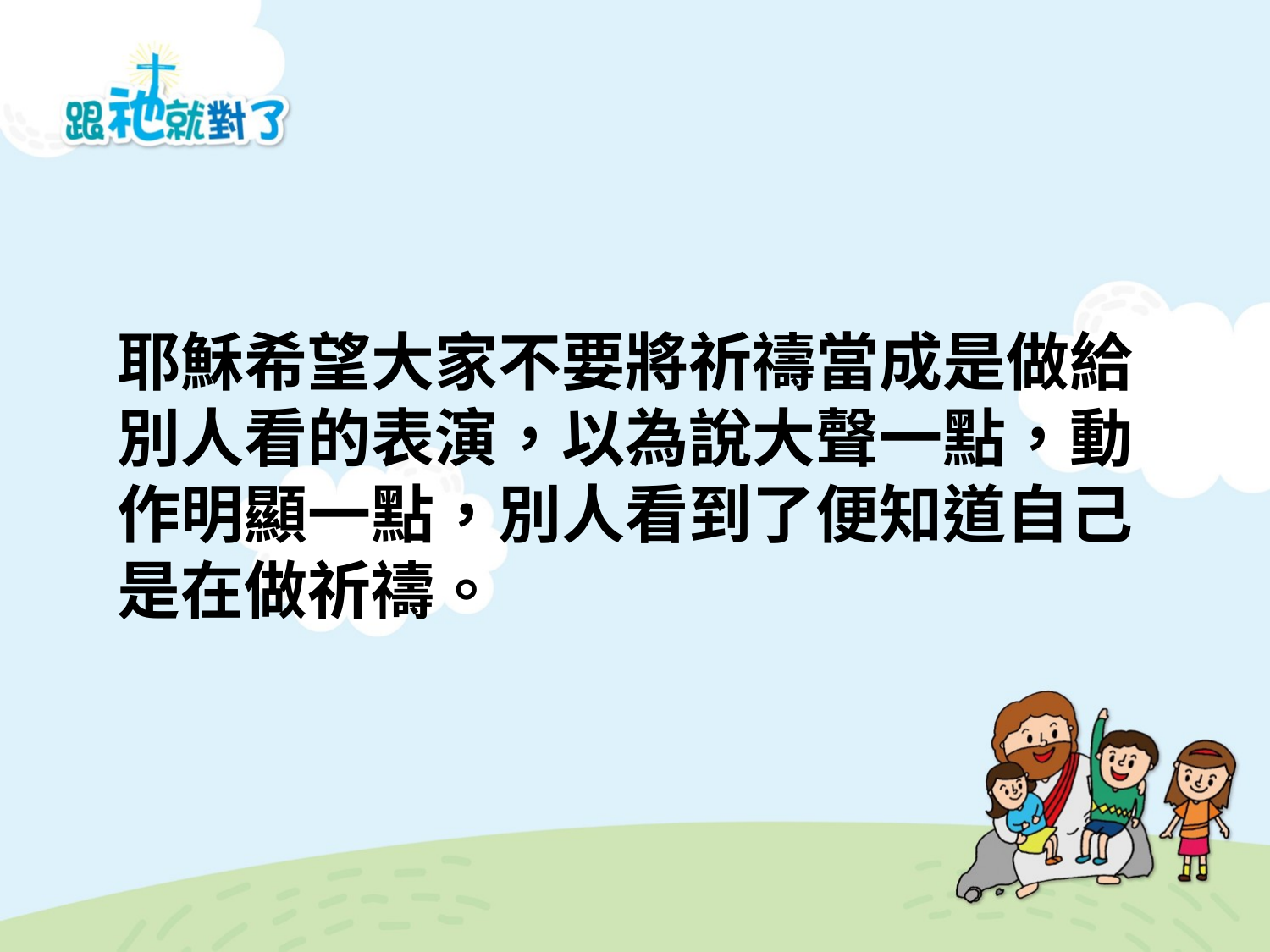

耶穌希望大家不要將祈禱當成是做給別人看的表演，以為說大聲一點，動作明顯一點，別人看到了便知道自己是在做祈禱。